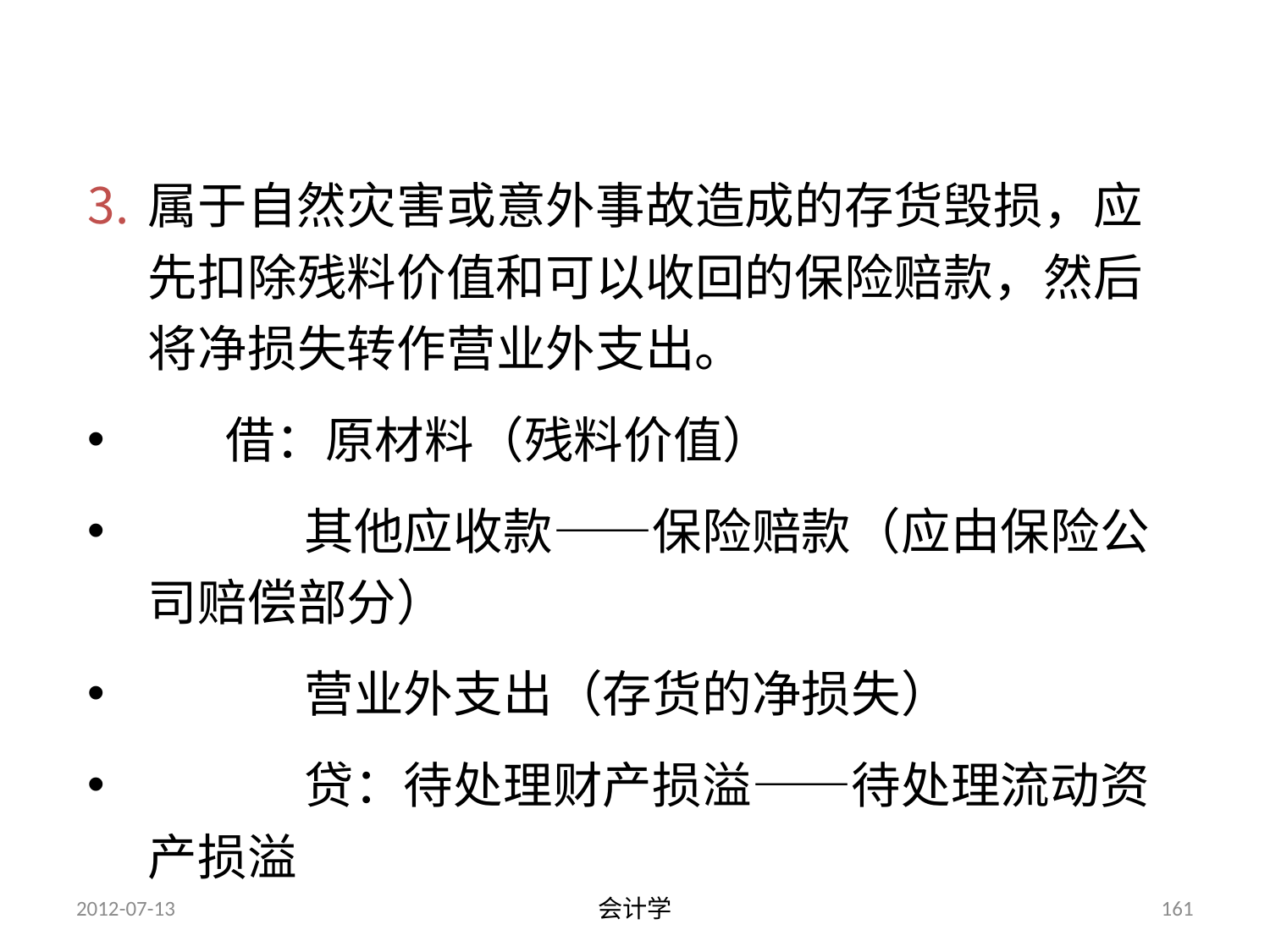

属于自然灾害或意外事故造成的存货毁损，应先扣除残料价值和可以收回的保险赔款，然后将净损失转作营业外支出。
      借：原材料（残料价值）
             其他应收款——保险赔款（应由保险公司赔偿部分）
             营业外支出（存货的净损失）
             贷：待处理财产损溢——待处理流动资产损溢
2012-07-13
会计学
161